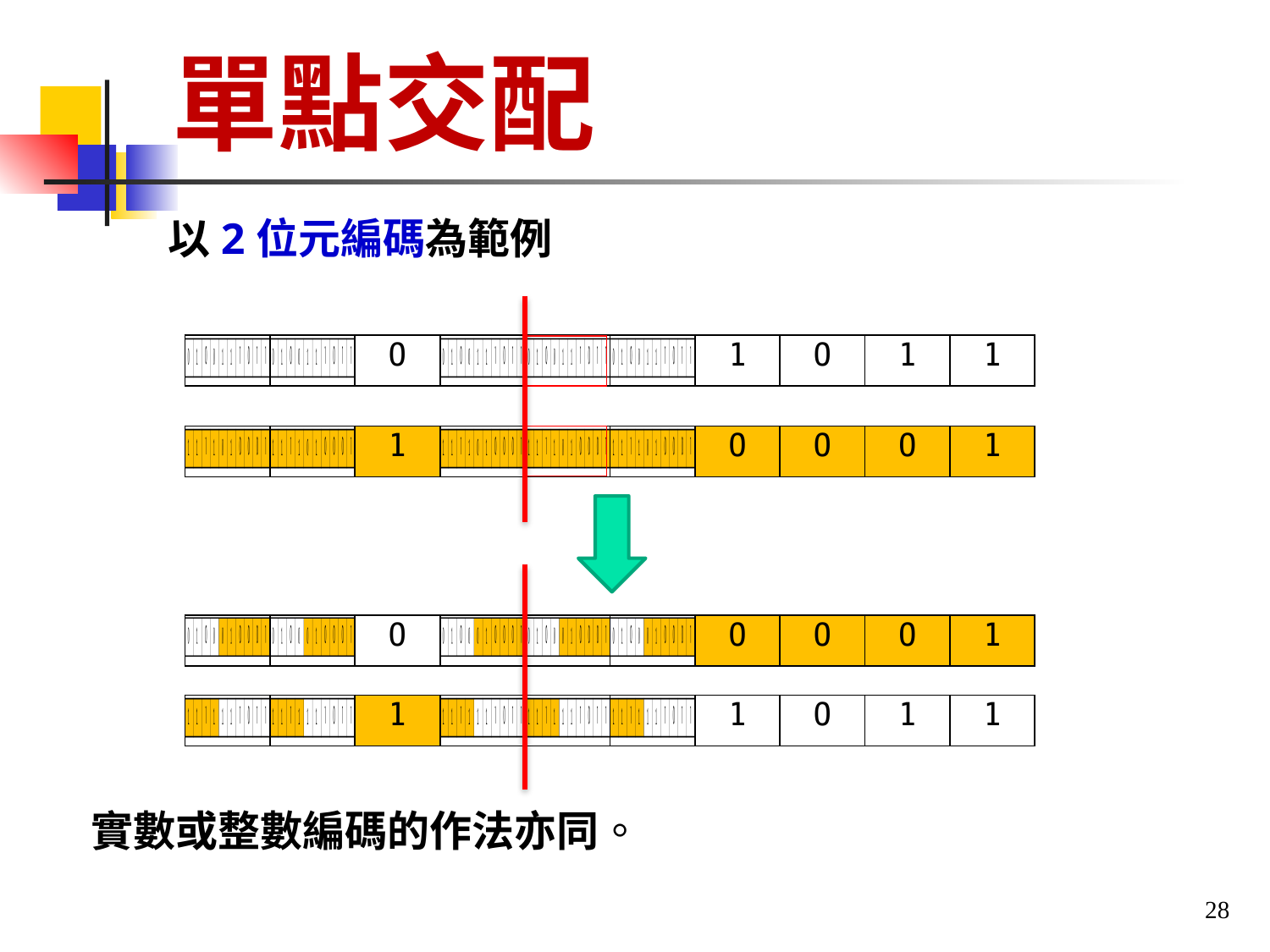

# 單點交配
       以2位元編碼為範例

實數或整數編碼的作法亦同。
|  |  | 0 |  |  |  | 1 | 0 | 1 | 1 |
| --- | --- | --- | --- | --- | --- | --- | --- | --- | --- |

|  |  | 1 |  |  |  | 0 | 0 | 0 | 1 |
| --- | --- | --- | --- | --- | --- | --- | --- | --- | --- |

|  |  | 0 |  |  |  | 0 | 0 | 0 | 1 |
| --- | --- | --- | --- | --- | --- | --- | --- | --- | --- |
|  |  | 1 |  |  |  | 1 | 0 | 1 | 1 |
| --- | --- | --- | --- | --- | --- | --- | --- | --- | --- |
28